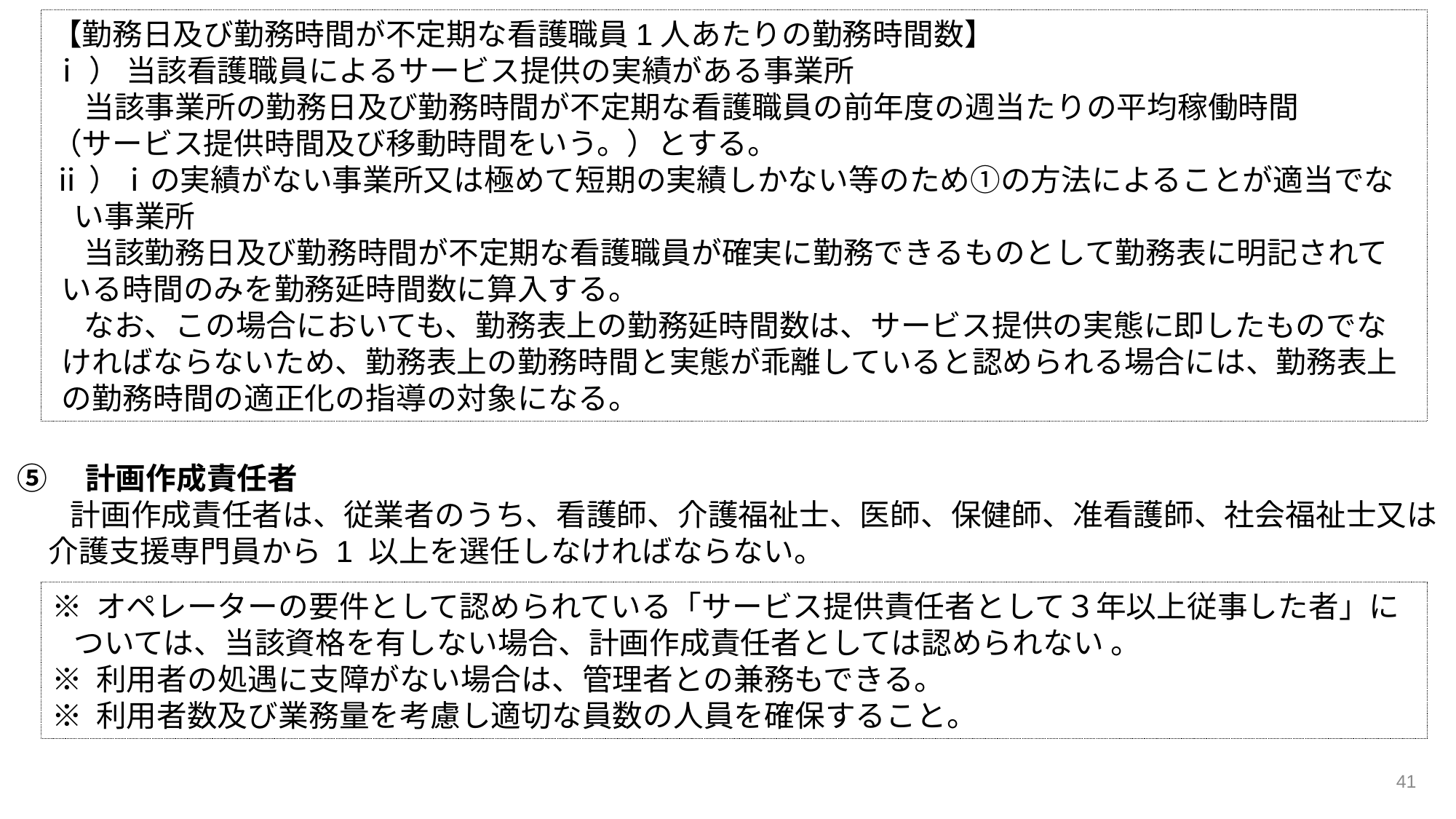

【勤務日及び勤務時間が不定期な看護職員1人あたりの勤務時間数】
ⅰ） 当該看護職員によるサービス提供の実績がある事業所
当該事業所の勤務日及び勤務時間が不定期な看護職員の前年度の週当たりの平均稼働時間
（サービス提供時間及び移動時間をいう。）とする。
ⅱ）ⅰの実績がない事業所又は極めて短期の実績しかない等のため①の方法によることが適当でない事業所
当該勤務日及び勤務時間が不定期な看護職員が確実に勤務できるものとして勤務表に明記されている時間のみを勤務延時間数に算入する。
なお、この場合においても、勤務表上の勤務延時間数は、サービス提供の実態に即したものでなければならないため、勤務表上の勤務時間と実態が乖離していると認められる場合には、勤務表上の勤務時間の適正化の指導の対象になる。
⑤　計画作成責任者
計画作成責任者は、従業者のうち、看護師、介護福祉士、医師、保健師、准看護師、社会福祉士又は介護支援専門員から 1 以上を選任しなければならない。

※ オペレーターの要件として認められている「サービス提供責任者として３年以上従事した者」については、当該資格を有しない場合、計画作成責任者としては認められない 。
※ 利用者の処遇に支障がない場合は、管理者との兼務もできる。
※ 利用者数及び業務量を考慮し適切な員数の人員を確保すること。
41